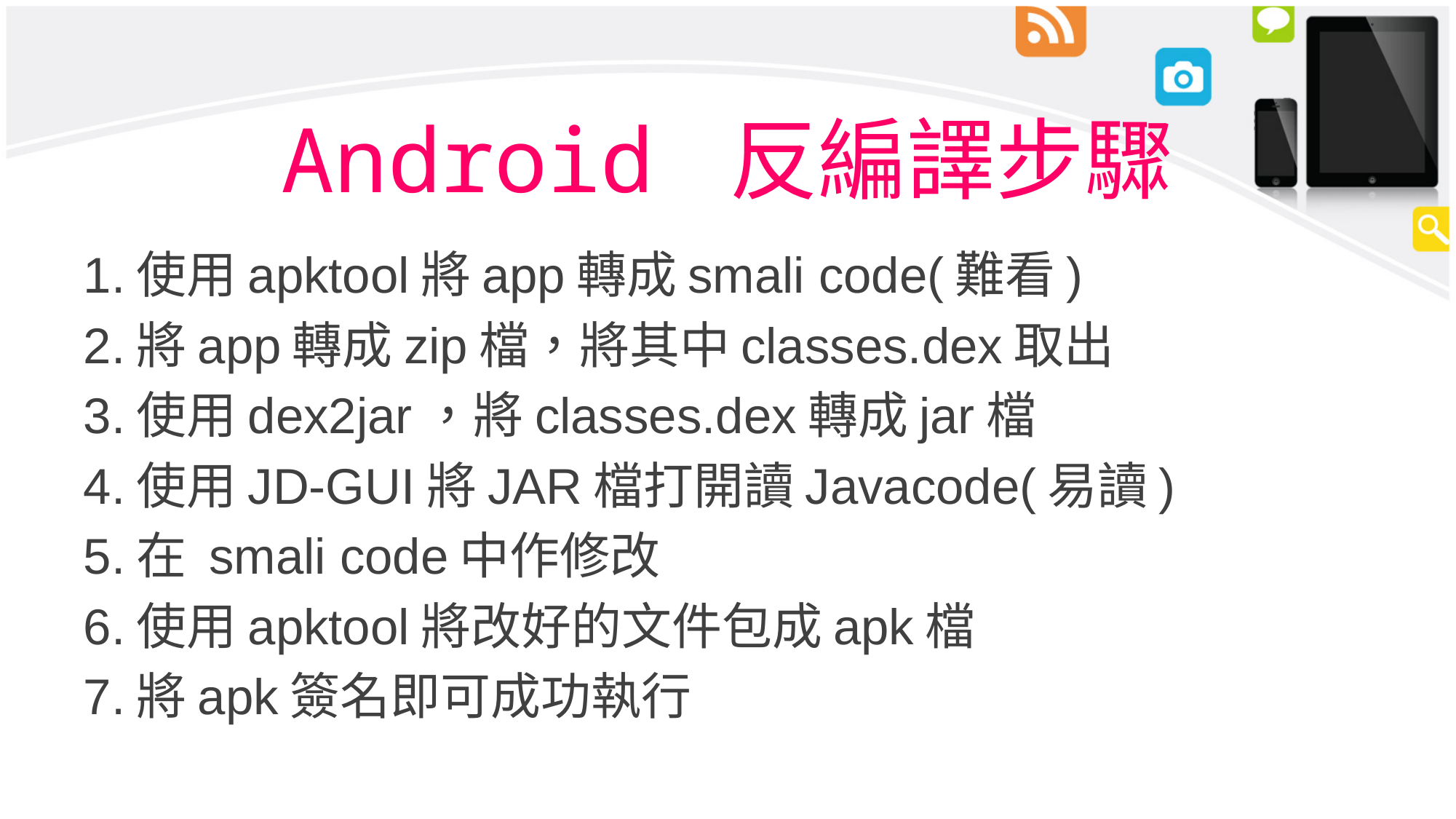

# Android 反編譯步驟
1.使用apktool將app轉成smali code(難看)
2.將app轉成zip檔，將其中classes.dex取出
3.使用dex2jar，將classes.dex轉成jar檔
4.使用JD-GUI將JAR檔打開讀Javacode(易讀)
5.在 smali code中作修改
6.使用apktool將改好的文件包成apk檔
7.將apk簽名即可成功執行